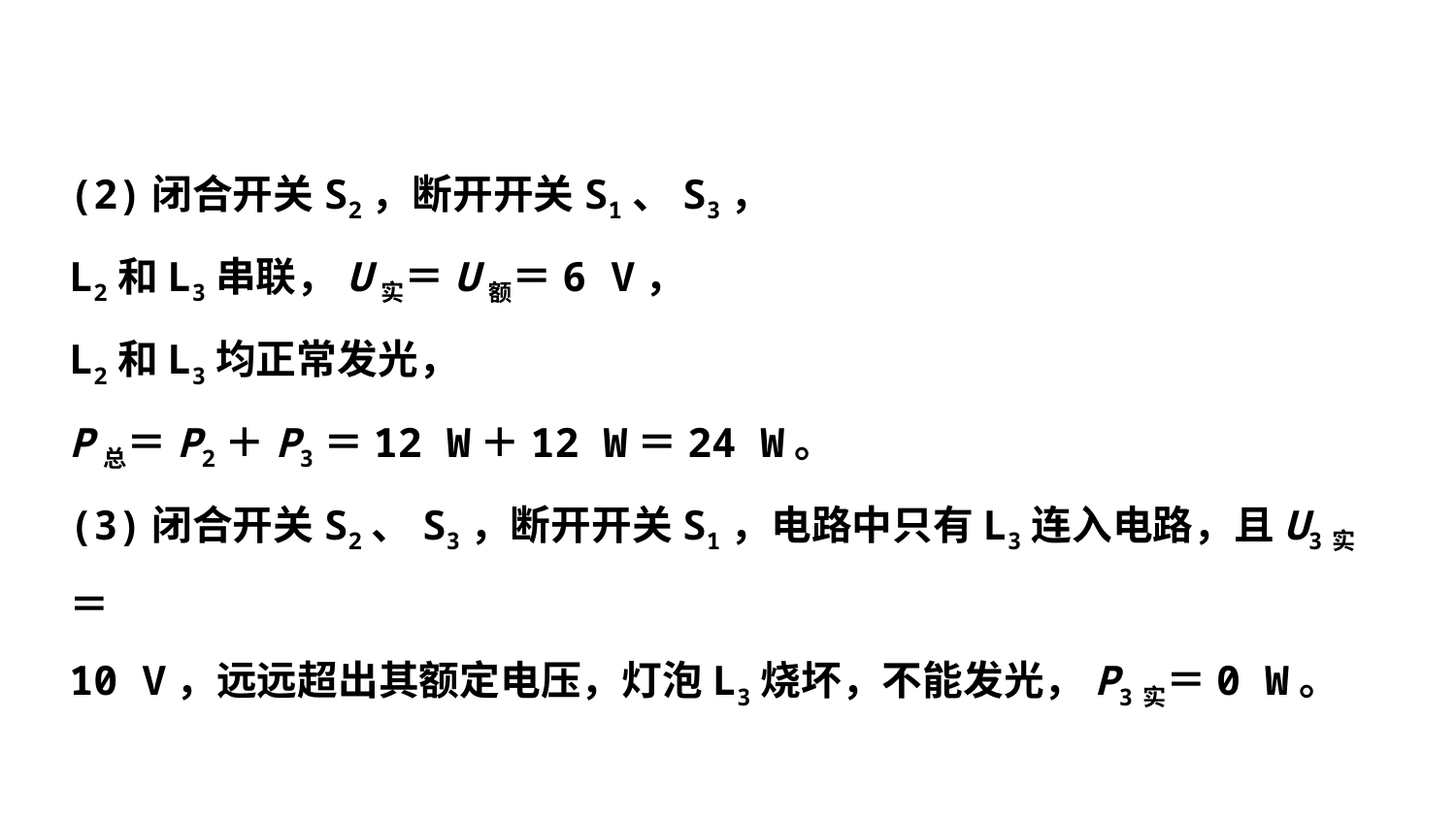

(2)闭合开关S2，断开开关S1、S3，
L2和L3串联，U实＝U额＝6 V，
L2和L3均正常发光，
P总＝P2＋P3＝12 W＋12 W＝24 W。
(3)闭合开关S2、S3，断开开关S1，电路中只有L3连入电路，且U3实＝
10 V，远远超出其额定电压，灯泡L3烧坏，不能发光，P3实＝0 W。